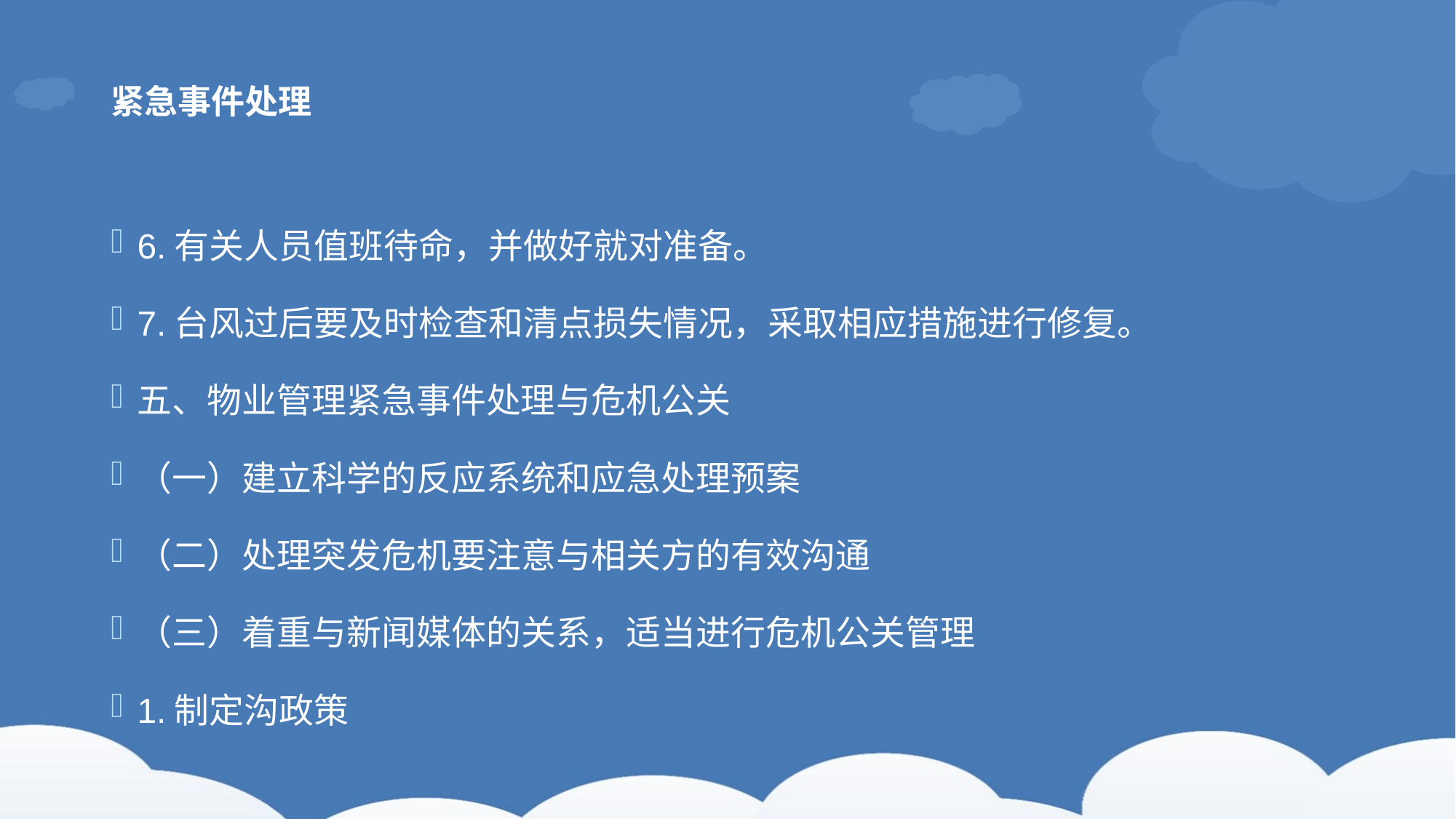

# 紧急事件处理
6.有关人员值班待命，并做好就对准备。
7.台风过后要及时检查和清点损失情况，采取相应措施进行修复。
五、物业管理紧急事件处理与危机公关
（一）建立科学的反应系统和应急处理预案
（二）处理突发危机要注意与相关方的有效沟通
（三）着重与新闻媒体的关系，适当进行危机公关管理
1.制定沟政策